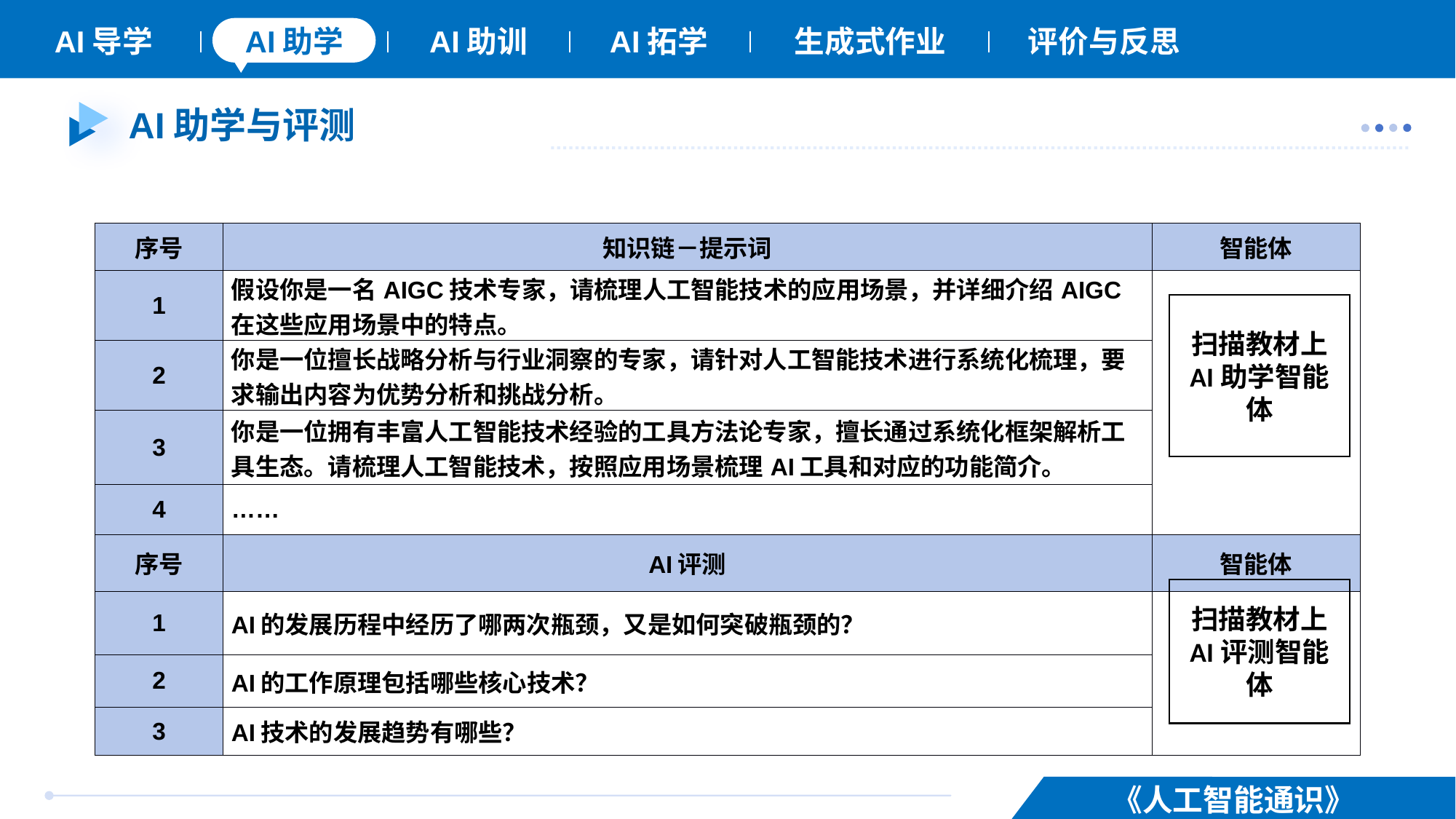

# AI助学与评测
| 序号 | 知识链－提示词 | 智能体 |
| --- | --- | --- |
| 1 | 假设你是一名AIGC技术专家，请梳理人工智能技术的应用场景，并详细介绍AIGC在这些应用场景中的特点。 |  |
| 2 | 你是一位擅长战略分析与行业洞察的专家，请针对人工智能技术进行系统化梳理，要求输出内容为优势分析和挑战分析。 |  |
| 3 | 你是一位拥有丰富人工智能技术经验的工具方法论专家，擅长通过系统化框架解析工具生态。请梳理人工智能技术，按照应用场景梳理AI工具和对应的功能简介。 |  |
| 4 | …… |  |
| 序号 | AI评测 | 智能体 |
| 1 | AI的发展历程中经历了哪两次瓶颈，又是如何突破瓶颈的？ |  |
| 2 | AI的工作原理包括哪些核心技术？ |  |
| 3 | AI技术的发展趋势有哪些？ |  |
扫描教材上
AI助学智能体
扫描教材上
AI评测智能体